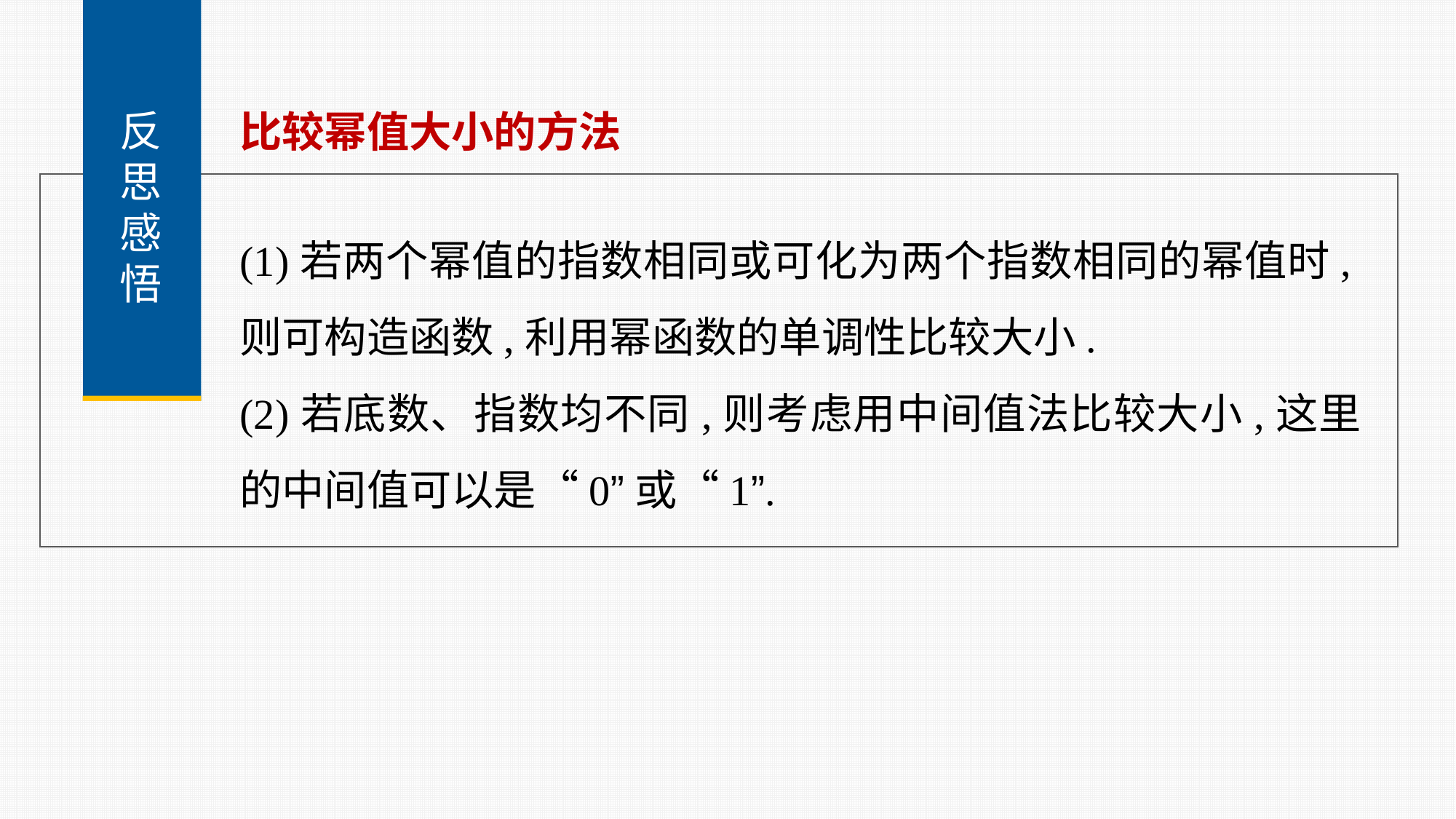

反
思
感
悟

比较幂值大小的方法

(1)若两个幂值的指数相同或可化为两个指数相同的幂值时,则可构造函数,利用幂函数的单调性比较大小.
(2)若底数、指数均不同,则考虑用中间值法比较大小,这里的中间值可以是“0”或“1”.